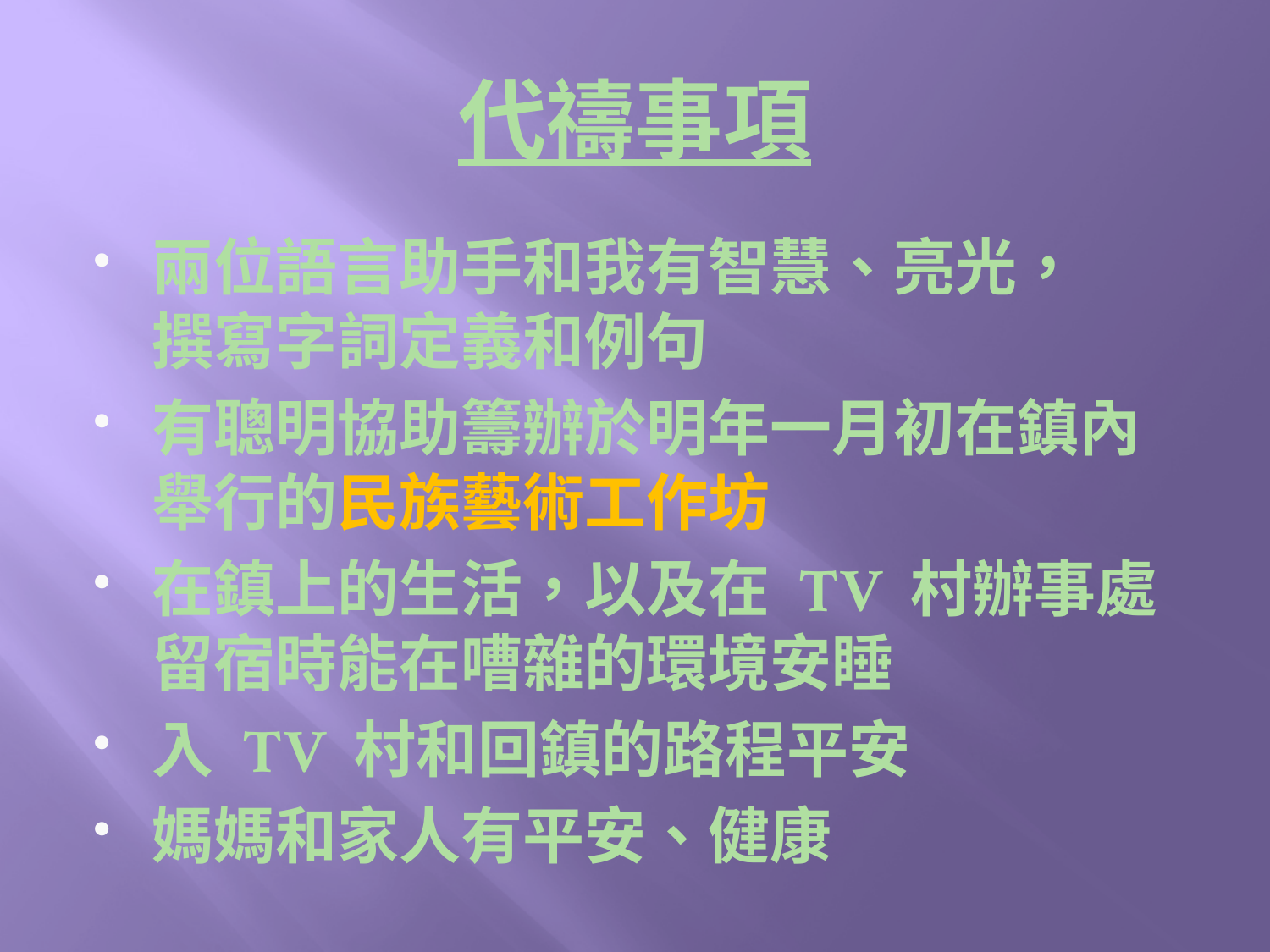

# 代禱事項
兩位語言助手和我有智慧、亮光，    撰寫字詞定義和例句
有聰明協助籌辦於明年一月初在鎮內舉行的民族藝術工作坊
在鎮上的生活，以及在 TV 村辦事處 留宿時能在嘈雜的環境安睡
入 TV 村和回鎮的路程平安
媽媽和家人有平安、健康